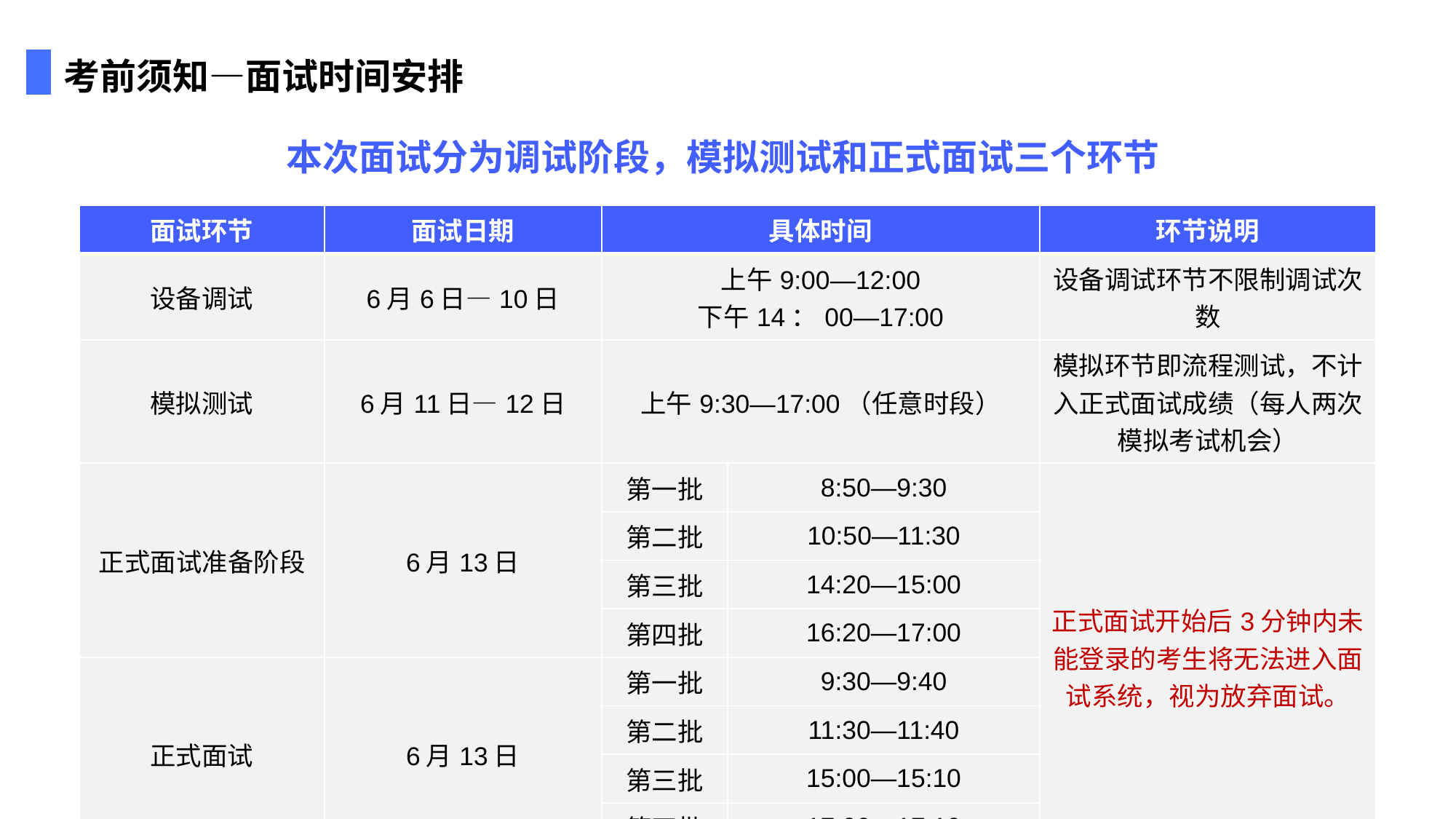

考前须知—面试时间安排
本次面试分为调试阶段，模拟测试和正式面试三个环节
| 面试环节 | 面试日期 | 具体时间 |  | 环节说明 |
| --- | --- | --- | --- | --- |
| 设备调试 | 6月6日—10日 | 上午9:00—12:00 下午14：00—17:00 |  | 设备调试环节不限制调试次数 |
| 模拟测试 | 6月11日—12日 | 上午9:30—17:00（任意时段） |  | 模拟环节即流程测试，不计入正式面试成绩（每人两次模拟考试机会） |
| 正式面试准备阶段 | 6月13日 | 第一批 | 8:50—9:30 | 正式面试开始后3分钟内未能登录的考生将无法进入面试系统，视为放弃面试。 |
|  |  | 第二批 | 10:50—11:30 |  |
|  |  | 第三批 | 14:20—15:00 |  |
|  |  | 第四批 | 16:20—17:00 |  |
| 正式面试 | 6月13日 | 第一批 | 9:30—9:40 |  |
|  |  | 第二批 | 11:30—11:40 |  |
|  |  | 第三批 | 15:00—15:10 |  |
|  |  | 第四批 | 17:00—17:10 |  |